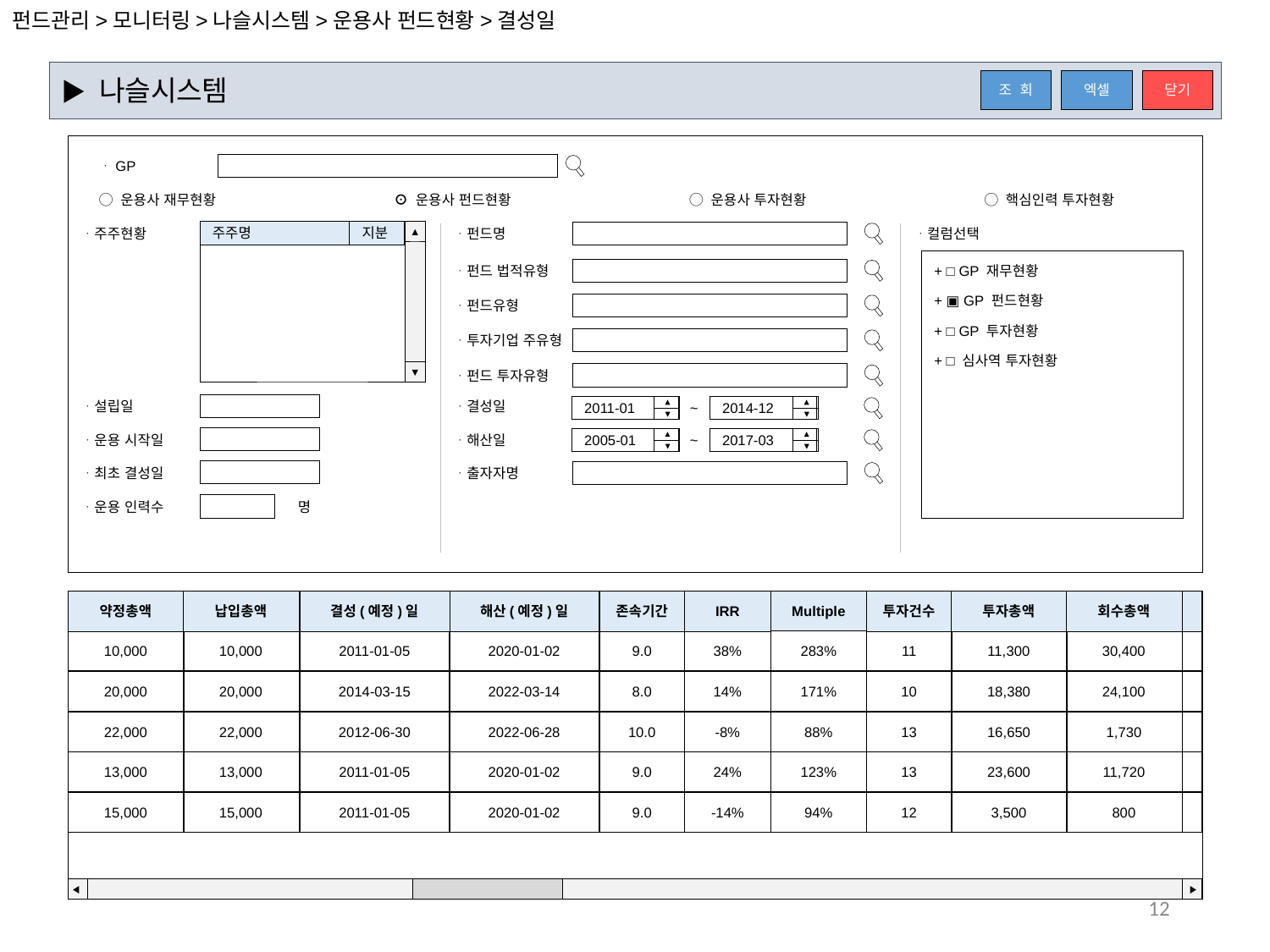

펀드관리>모니터링>나슬시스템>운용사 펀드현황>결성일
▶ 나슬시스템
엑셀
닫기
조  회

ᆞGP

◯ 운용사 재무현황
⊙ 운용사 펀드현황
◯ 운용사 투자현황
◯ 핵심인력 투자현황
ᆞ주주현황
ᆞ펀드명
ᆞ컬럼선택
▲
주주명
지분

ᆞ펀드 법적유형
+ □ GP 재무현황

+ ▣ GP 펀드현황

ᆞ펀드유형

+ □ GP 투자현황
ᆞ투자기업 주유형

+ □ 심사역 투자현황
▼
ᆞ펀드 투자유형

ᆞ설립일
ᆞ결성일

~
2011-01

2014-12

ᆞ운용 시작일
ᆞ해산일

~
2005-01

2017-03

ᆞ최초 결성일
ᆞ출자자명

ᆞ운용 인력수

명

Multiple
약정총액
납입총액
결성(예정)일
해산(예정)일
존속기간
IRR
투자건수
투자총액
회수총액

283%
10,000
10,000
2011-01-05
2020-01-02
9.0
38%
11
11,300
30,400

171%
20,000
20,000
2014-03-15
2022-03-14
8.0
14%
10
18,380
24,100

88%
22,000
22,000
2012-06-30
2022-06-28
10.0
-8%
13
16,650
1,730

123%
13,000
13,000
2011-01-05
2020-01-02
9.0
24%
13
23,600
11,720

94%
15,000
15,000
2011-01-05
2020-01-02
9.0
-14%
12
3,500
800

◀

▶
12